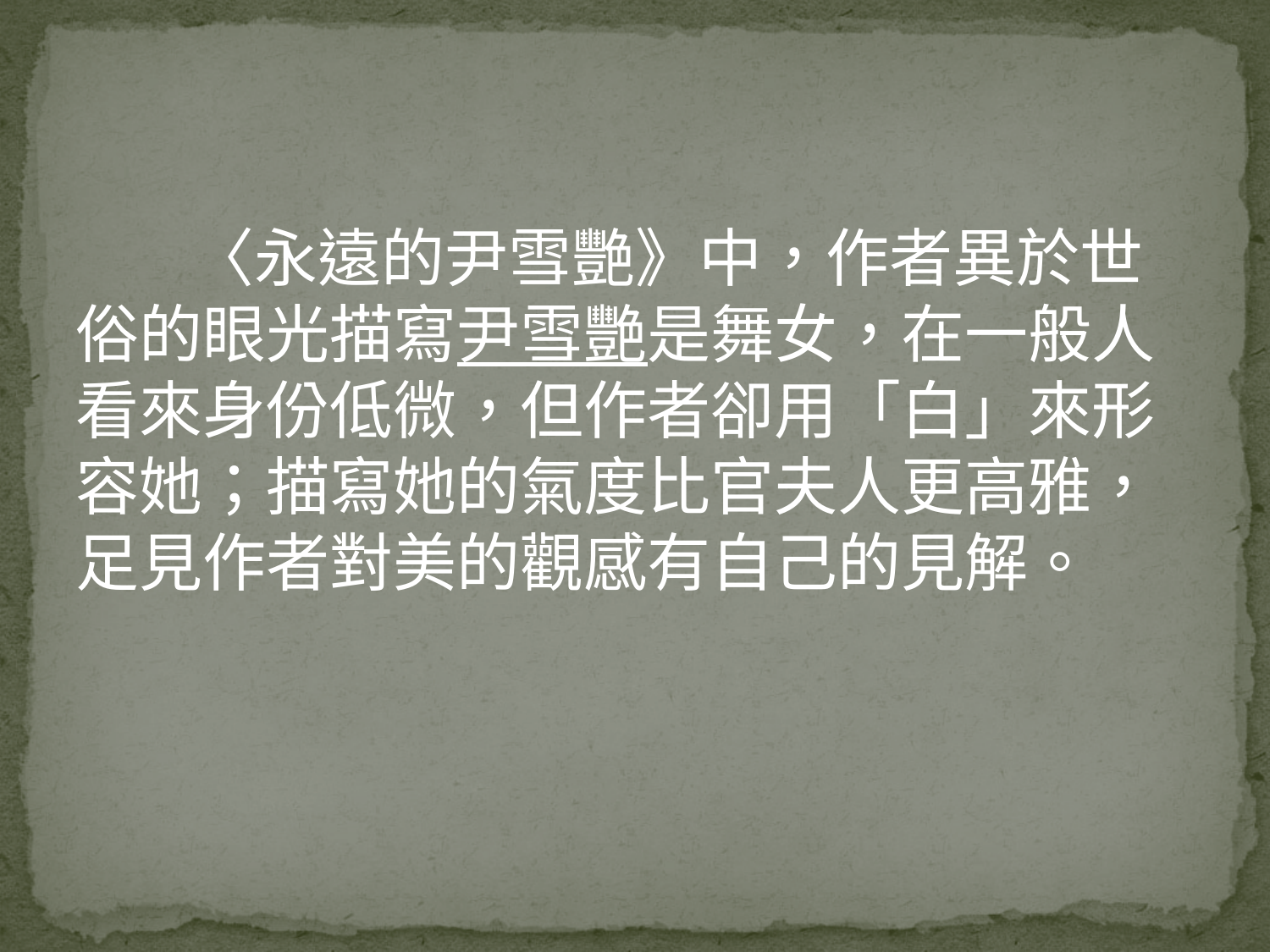

#
          〈永遠的尹雪艷》中，作者異於世俗的眼光描寫尹雪艷是舞女，在一般人看來身份低微，但作者卻用「白」來形容她；描寫她的氣度比官夫人更高雅，足見作者對美的觀感有自己的見解。